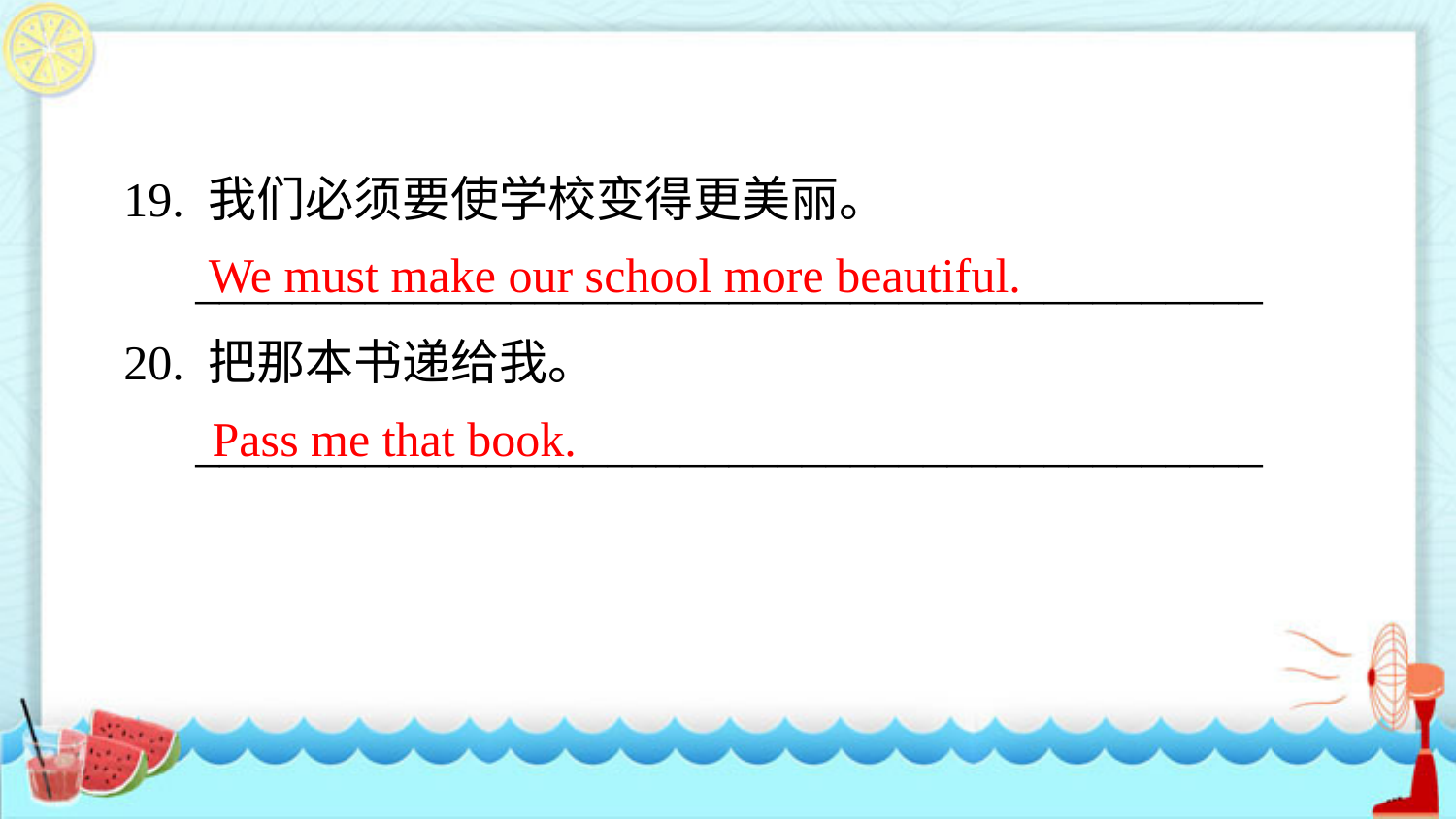

19. 我们必须要使学校变得更美丽。
____________________________________________
20. 把那本书递给我。
____________________________________________
We must make our school more beautiful.
Pass me that book.